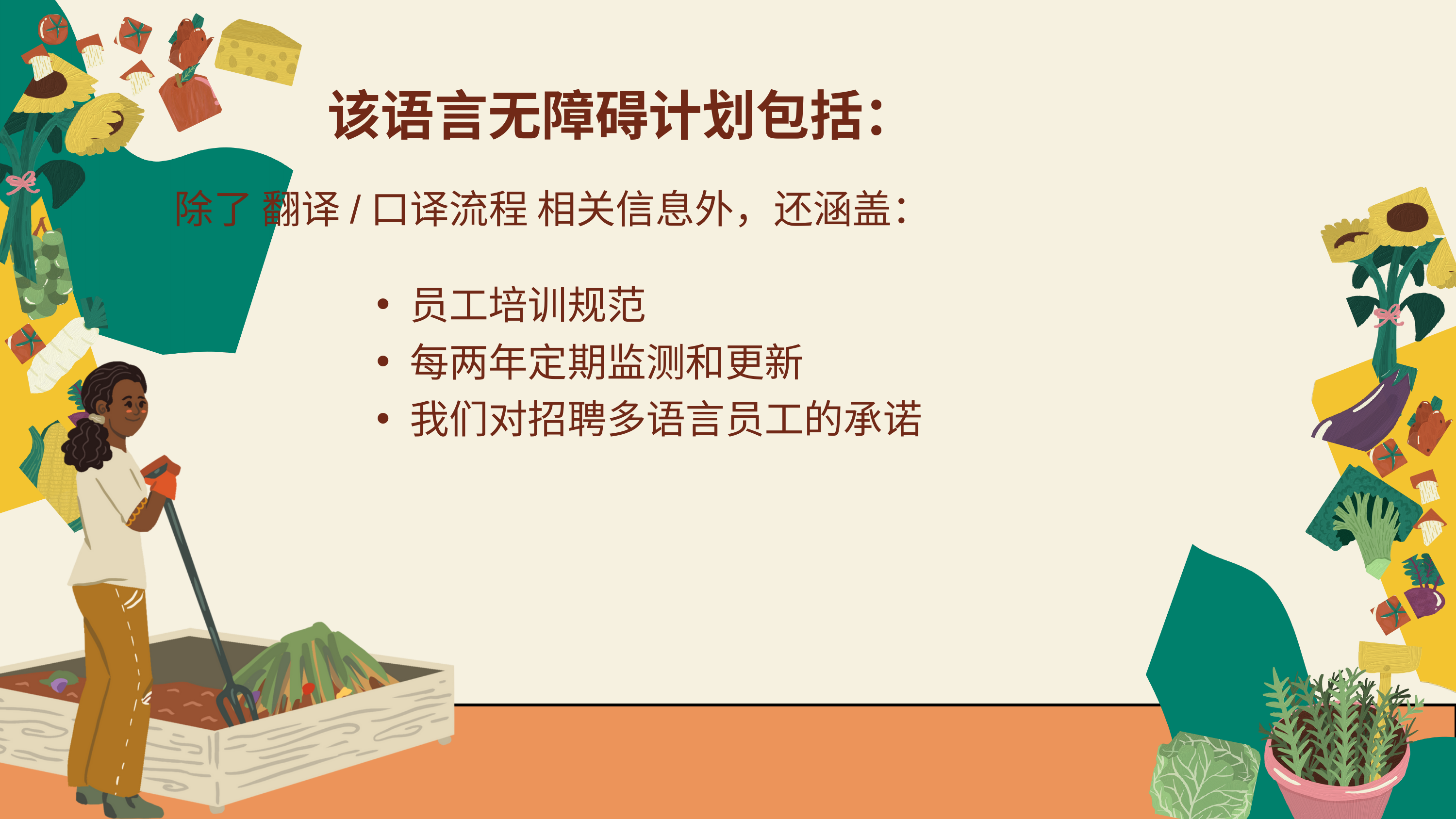

该语言无障碍计划包括：
除了 翻译/口译流程 相关信息外，还涵盖：

员工培训规范
每两年定期监测和更新
我们对招聘多语言员工的承诺